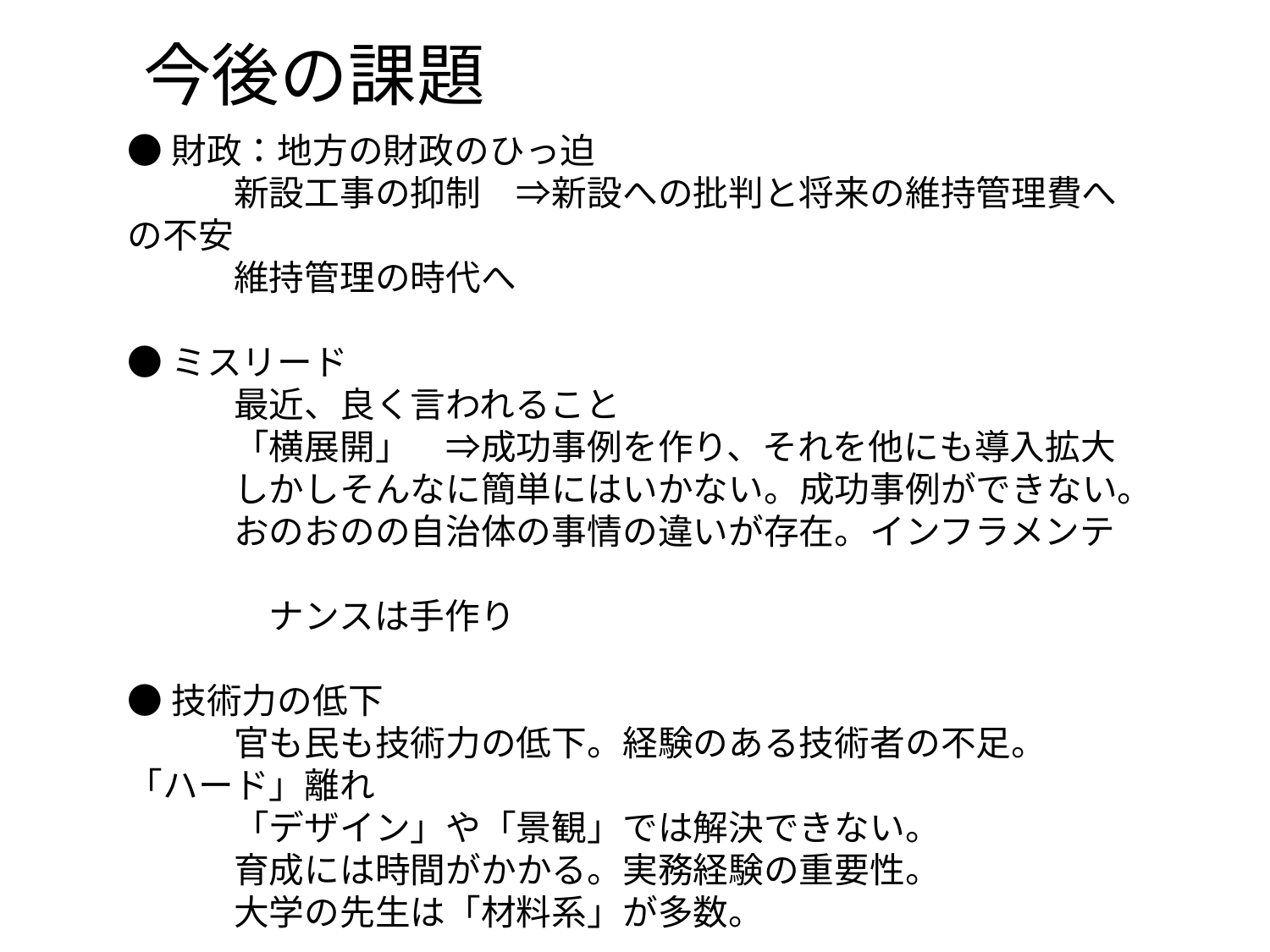

# 今後の課題
●財政：地方の財政のひっ迫
　　　新設工事の抑制　⇒新設への批判と将来の維持管理費への不安
　　　維持管理の時代へ

●ミスリード
　　　最近、良く言われること
　　　「横展開」　⇒成功事例を作り、それを他にも導入拡大
　　　しかしそんなに簡単にはいかない。成功事例ができない。
　　　おのおのの自治体の事情の違いが存在。インフラメンテ
　　　　ナンスは手作り

●技術力の低下
　　　官も民も技術力の低下。経験のある技術者の不足。「ハード」離れ
　　　「デザイン」や「景観」では解決できない。
　　　育成には時間がかかる。実務経験の重要性。
　　　大学の先生は「材料系」が多数。